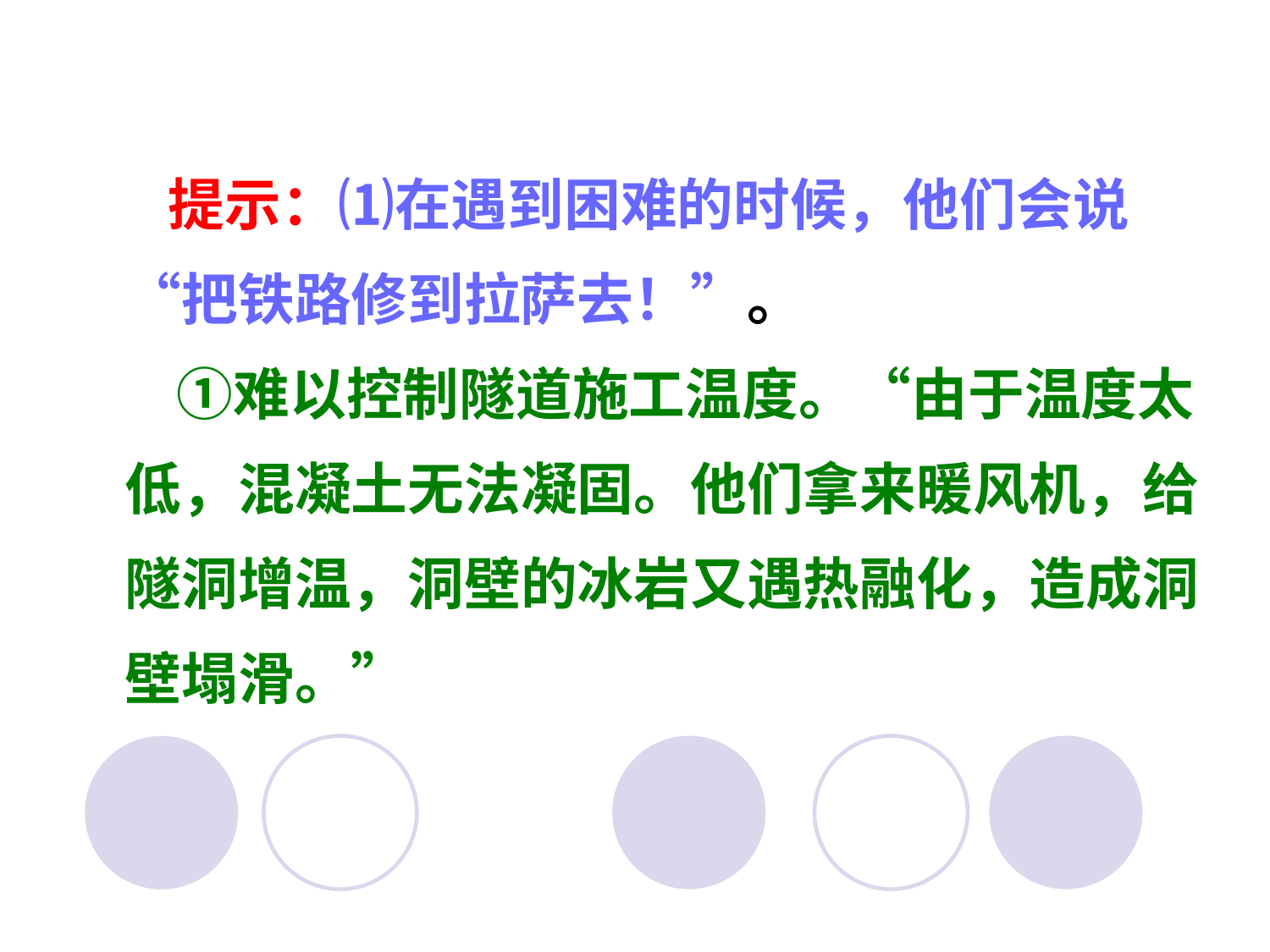

提示：⑴在遇到困难的时候，他们会说“把铁路修到拉萨去！”。
    ①难以控制隧道施工温度。“由于温度太低，混凝土无法凝固。他们拿来暖风机，给隧洞增温，洞壁的冰岩又遇热融化，造成洞壁塌滑。”